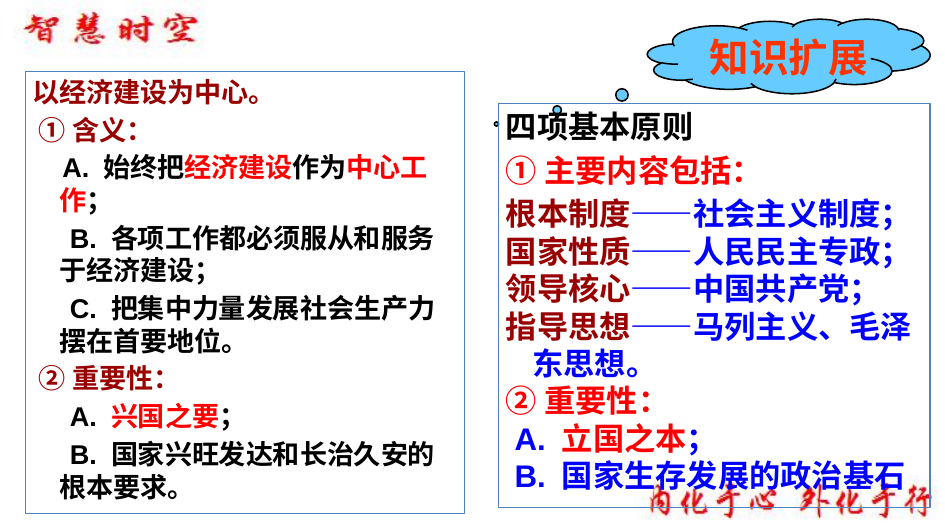

知识扩展

以经济建设为中心。
 ①含义：
    A. 始终把经济建设作为中心工作；
     B. 各项工作都必须服从和服务于经济建设；
     C. 把集中力量发展社会生产力摆在首要地位。
 ②重要性：
     A. 兴国之要；
     B. 国家兴旺发达和长治久安的根本要求。
四项基本原则
①主要内容包括：
根本制度——社会主义制度；
国家性质——人民民主专政；
领导核心——中国共产党；
指导思想——马列主义、毛泽东思想。
②重要性：
 A. 立国之本；
 B. 国家生存发展的政治基石